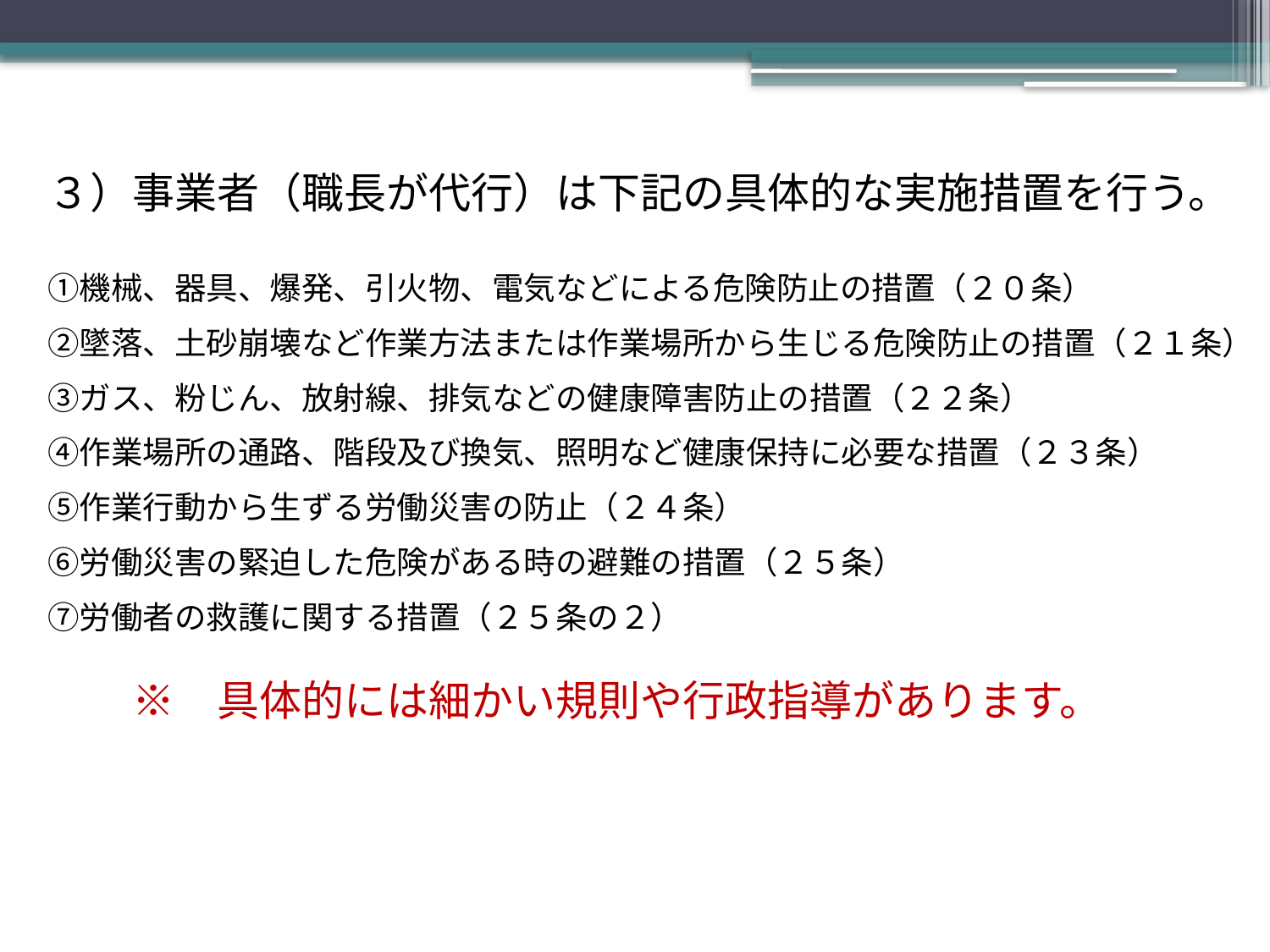

# ３）事業者（職長が代行）は下記の具体的な実施措置を行う。 ①機械、器具、爆発、引火物、電気などによる危険防止の措置（２０条） ②墜落、土砂崩壊など作業方法または作業場所から生じる危険防止の措置（２１条） ③ガス、粉じん、放射線、排気などの健康障害防止の措置（２２条） ④作業場所の通路、階段及び換気、照明など健康保持に必要な措置（２３条） ⑤作業行動から生ずる労働災害の防止（２４条） ⑥労働災害の緊迫した危険がある時の避難の措置（２５条） ⑦労働者の救護に関する措置（２５条の２）   　　※　具体的には細かい規則や行政指導があります。